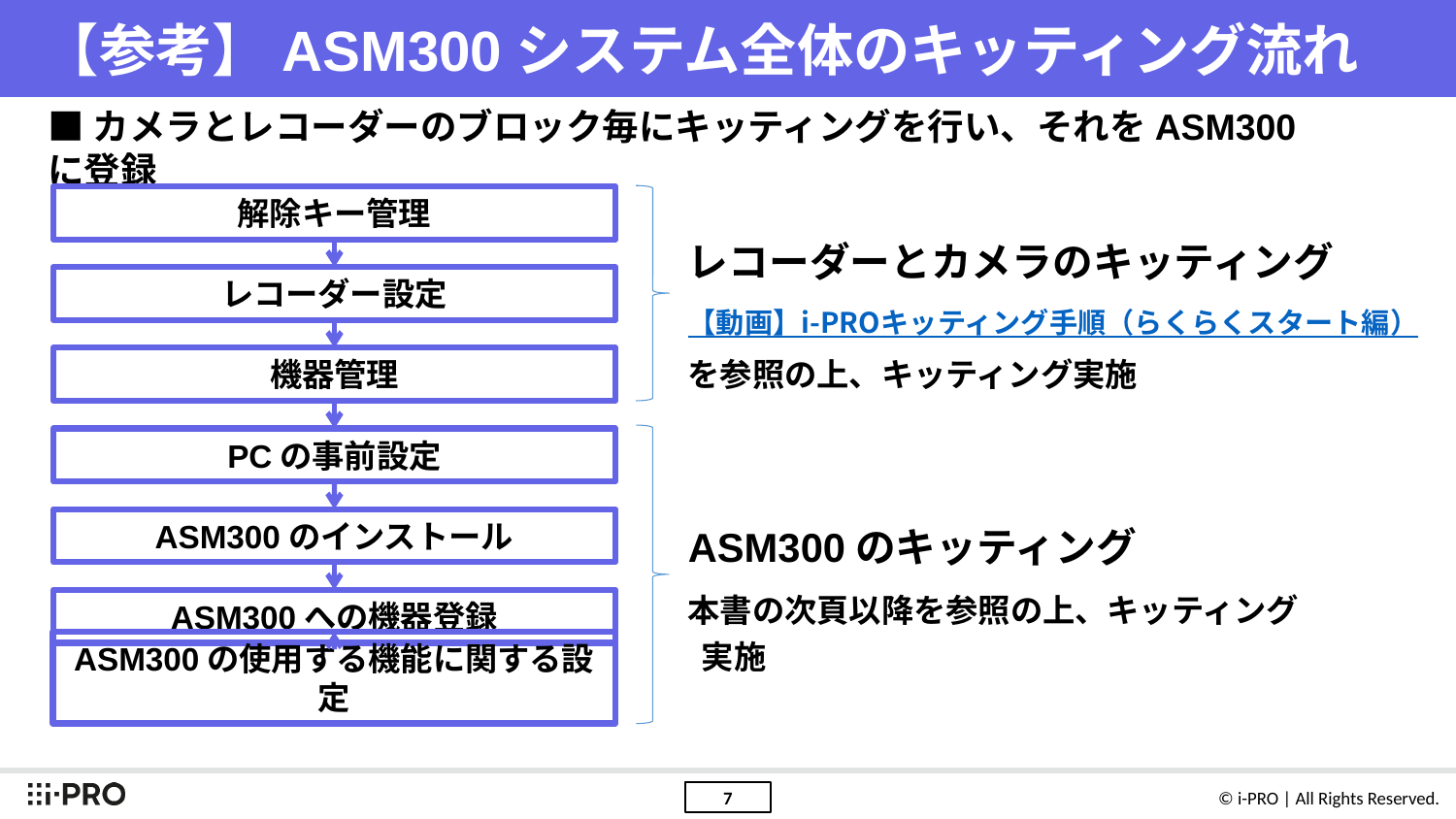

# 【参考】ASM300システム全体のキッティング流れ
■カメラとレコーダーのブロック毎にキッティングを行い、それをASM300に登録

解除キー管理

レコーダーとカメラのキッティング
【動画】i-PROキッティング手順（らくらくスタート編）
を参照の上、キッティング実施
レコーダー設定
機器管理

PCの事前設定
ASM300のキッティング
本書の次頁以降を参照の上、キッティング実施
ASM300のインストール
ASM300への機器登録
ASM300の使用する機能に関する設定